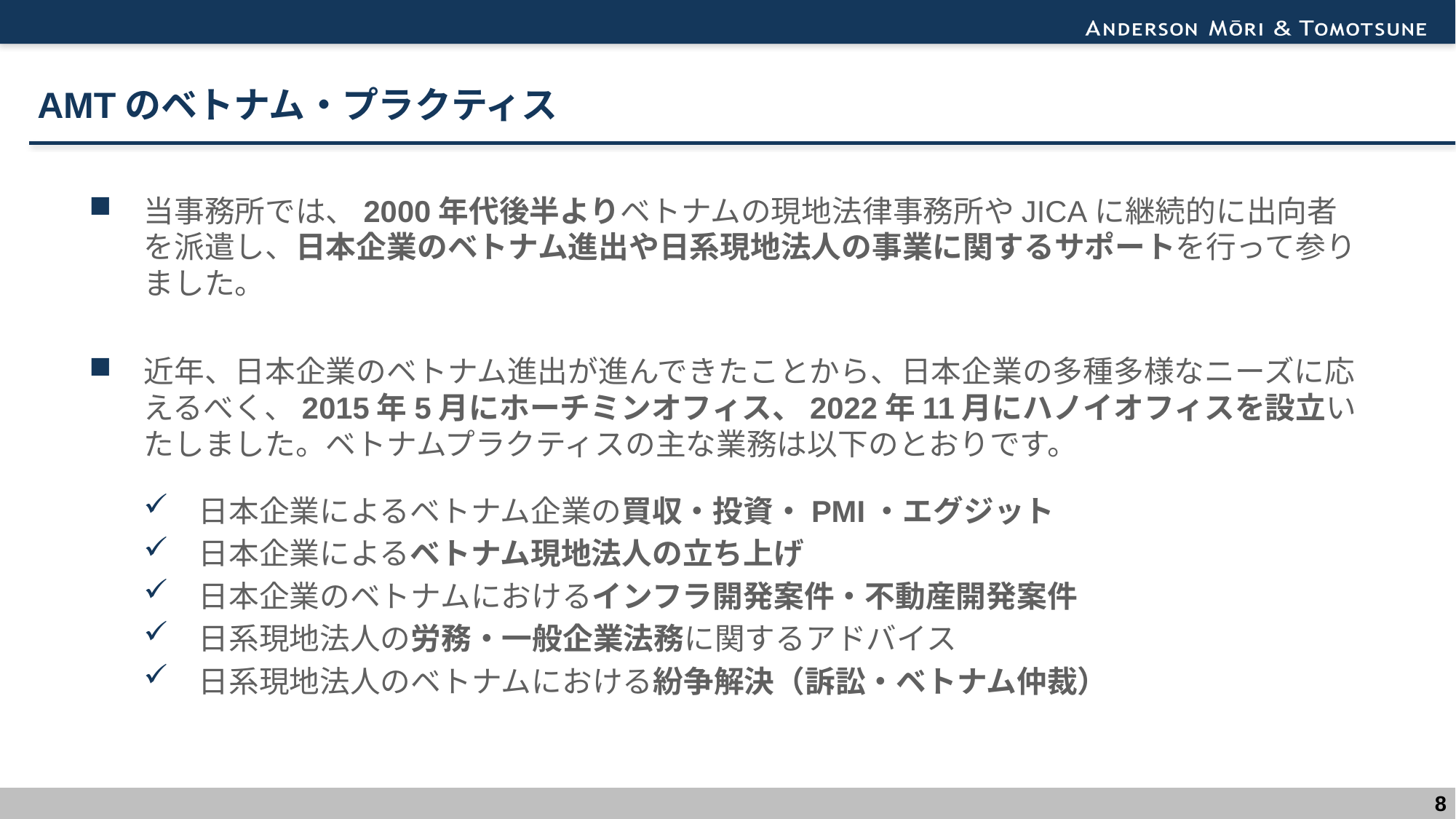

# AMTのベトナム・プラクティス
当事務所では、2000年代後半よりベトナムの現地法律事務所やJICAに継続的に出向者を派遣し、日本企業のベトナム進出や日系現地法人の事業に関するサポートを行って参りました。

近年、日本企業のベトナム進出が進んできたことから、日本企業の多種多様なニーズに応えるべく、2015年5月にホーチミンオフィス、2022年11月にハノイオフィスを設立いたしました。ベトナムプラクティスの主な業務は以下のとおりです。
日本企業によるベトナム企業の買収・投資・PMI・エグジット
日本企業によるベトナム現地法人の立ち上げ
日本企業のベトナムにおけるインフラ開発案件・不動産開発案件
日系現地法人の労務・一般企業法務に関するアドバイス
日系現地法人のベトナムにおける紛争解決（訴訟・ベトナム仲裁）
8